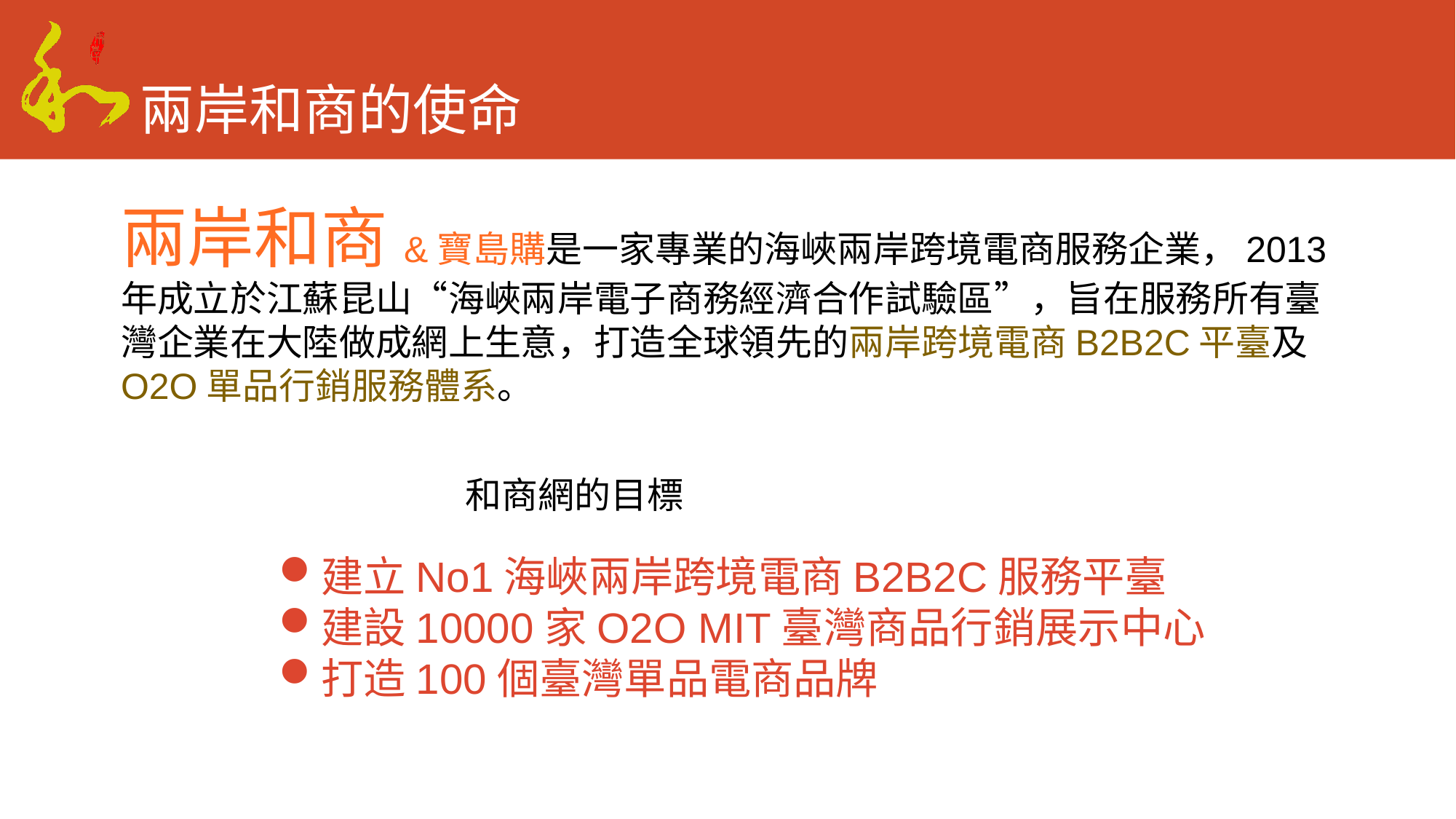

# 兩岸和商的使命
兩岸和商&寶島購是一家專業的海峽兩岸跨境電商服務企業，2013年成立於江蘇昆山“海峽兩岸電子商務經濟合作試驗區”，旨在服務所有臺灣企業在大陸做成網上生意，打造全球領先的兩岸跨境電商B2B2C平臺及O2O單品行銷服務體系。

                                         和商網的目標

建立No1海峽兩岸跨境電商B2B2C服務平臺
建設10000家O2O MIT臺灣商品行銷展示中心
打造100個臺灣單品電商品牌